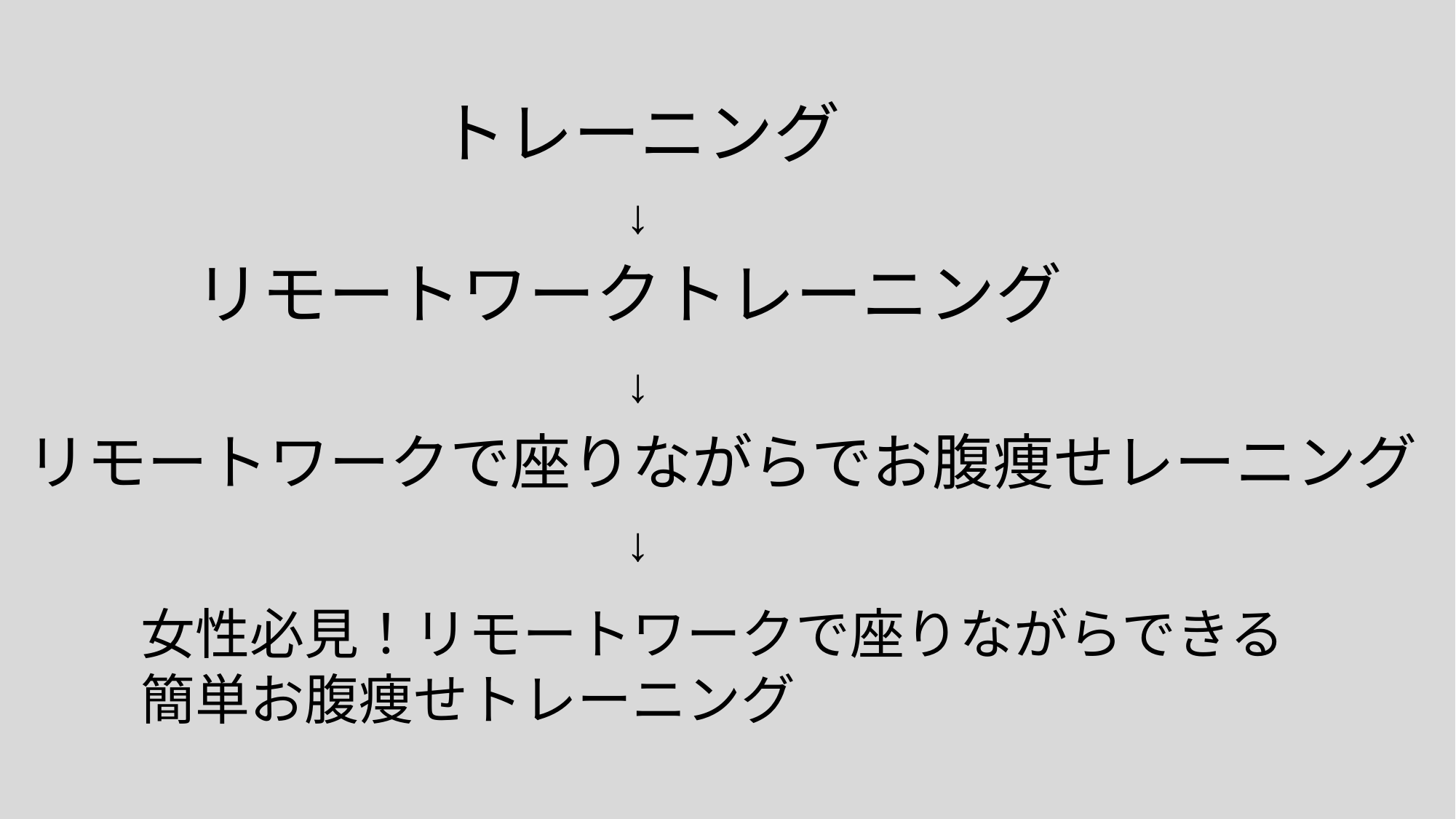

トレーニング
↓
リモートワークトレーニング
↓
リモートワークで座りながらでお腹痩せレーニング
↓
女性必見！リモートワークで座りながらできる
簡単お腹痩せトレーニング